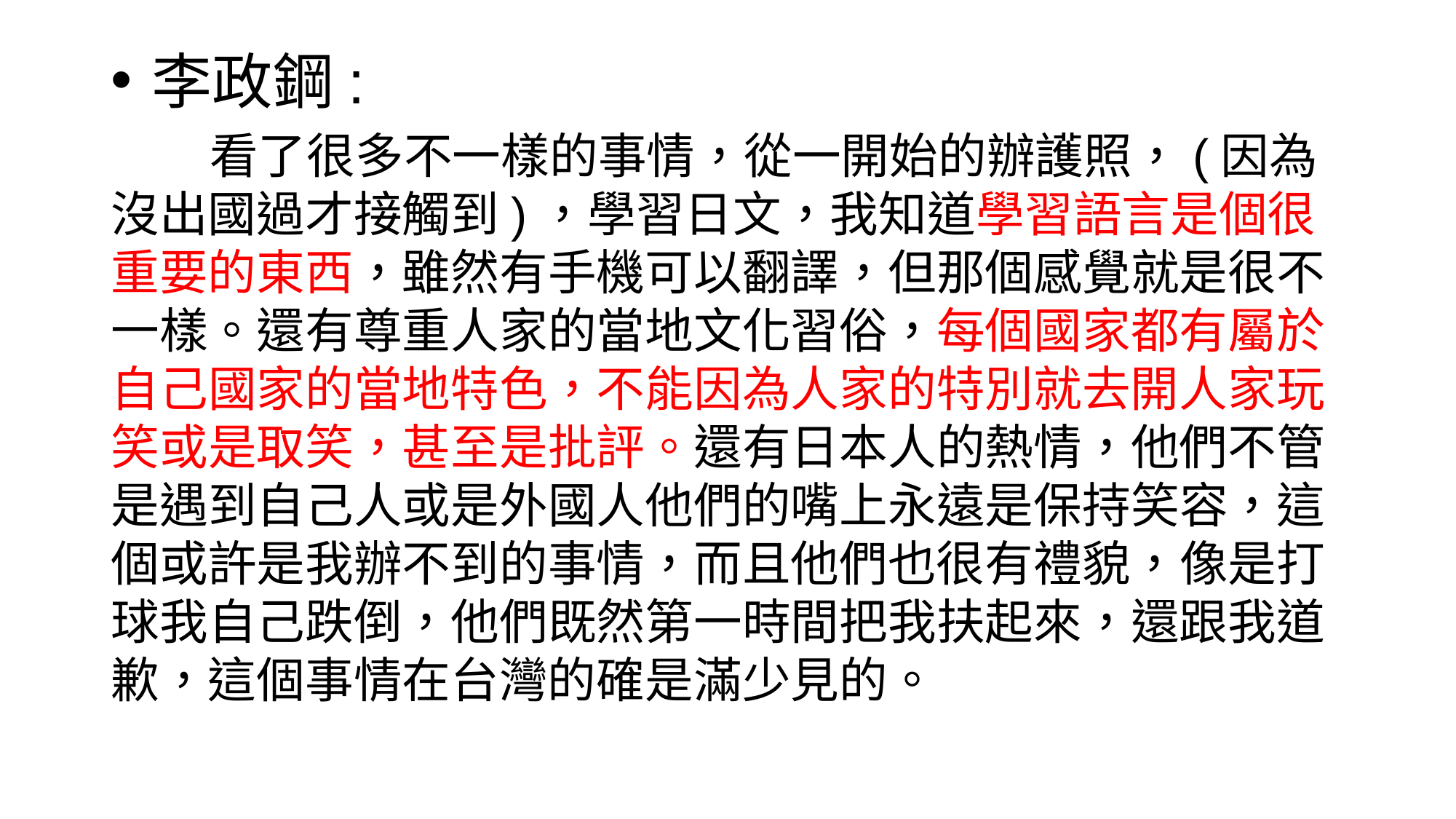

李政鋼:
        看了很多不一樣的事情，從一開始的辦護照，(因為沒出國過才接觸到)，學習日文，我知道學習語言是個很重要的東西，雖然有手機可以翻譯，但那個感覺就是很不一樣。還有尊重人家的當地文化習俗，每個國家都有屬於自己國家的當地特色，不能因為人家的特別就去開人家玩笑或是取笑，甚至是批評。還有日本人的熱情，他們不管是遇到自己人或是外國人他們的嘴上永遠是保持笑容，這個或許是我辦不到的事情，而且他們也很有禮貌，像是打球我自己跌倒，他們既然第一時間把我扶起來，還跟我道歉，這個事情在台灣的確是滿少見的。